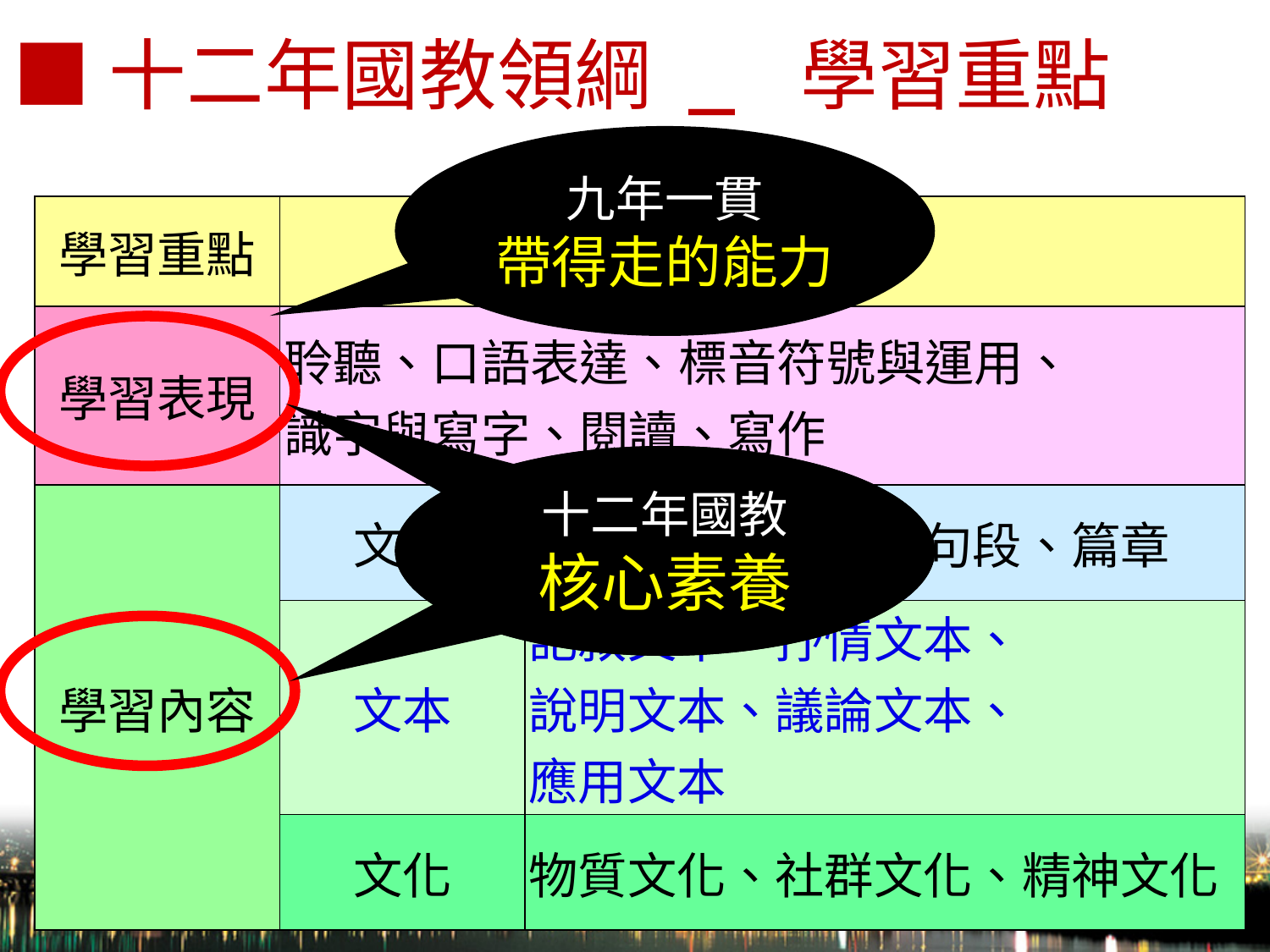

■十二年國教領綱 _ 學習重點
九年一貫
帶得走的能力
| 學習重點 | 分項內容 |  |
| --- | --- | --- |
| 學習表現 | 聆聽、口語表達、標音符號與運用、 識字與寫字、閱讀、寫作 |  |
| 學習內容 | 文字 | 標音符號、字詞、句段、篇章 |
|  | 文本 | 記敘文本、抒情文本、 說明文本、議論文本、 應用文本 |
|  | 文化 | 物質文化、社群文化、精神文化 |

十二年國教核心素養
十二年國教
核心素養